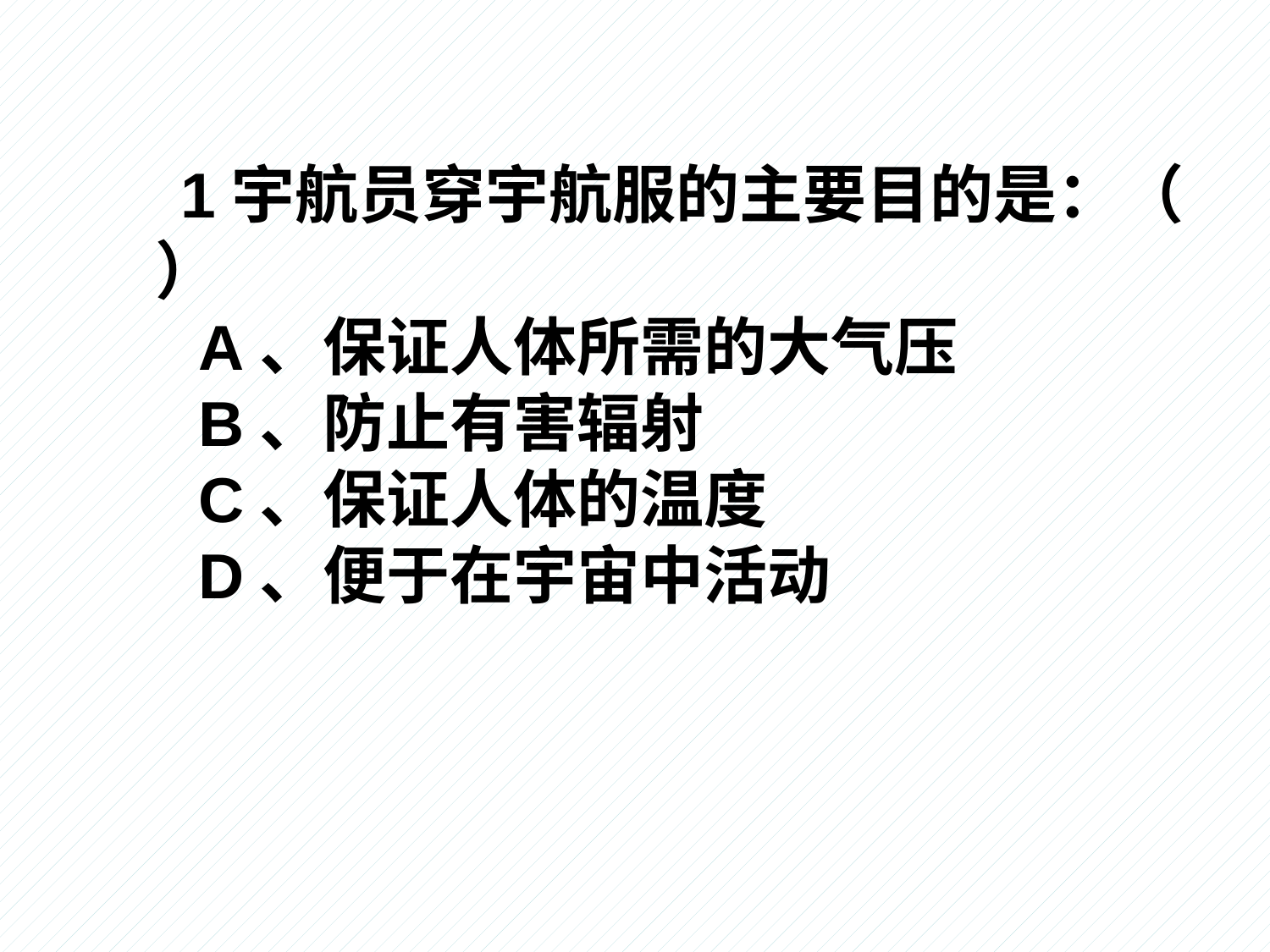

1宇航员穿宇航服的主要目的是：（   ）
 A、保证人体所需的大气压
 B、防止有害辐射
 C、保证人体的温度
 D、便于在宇宙中活动